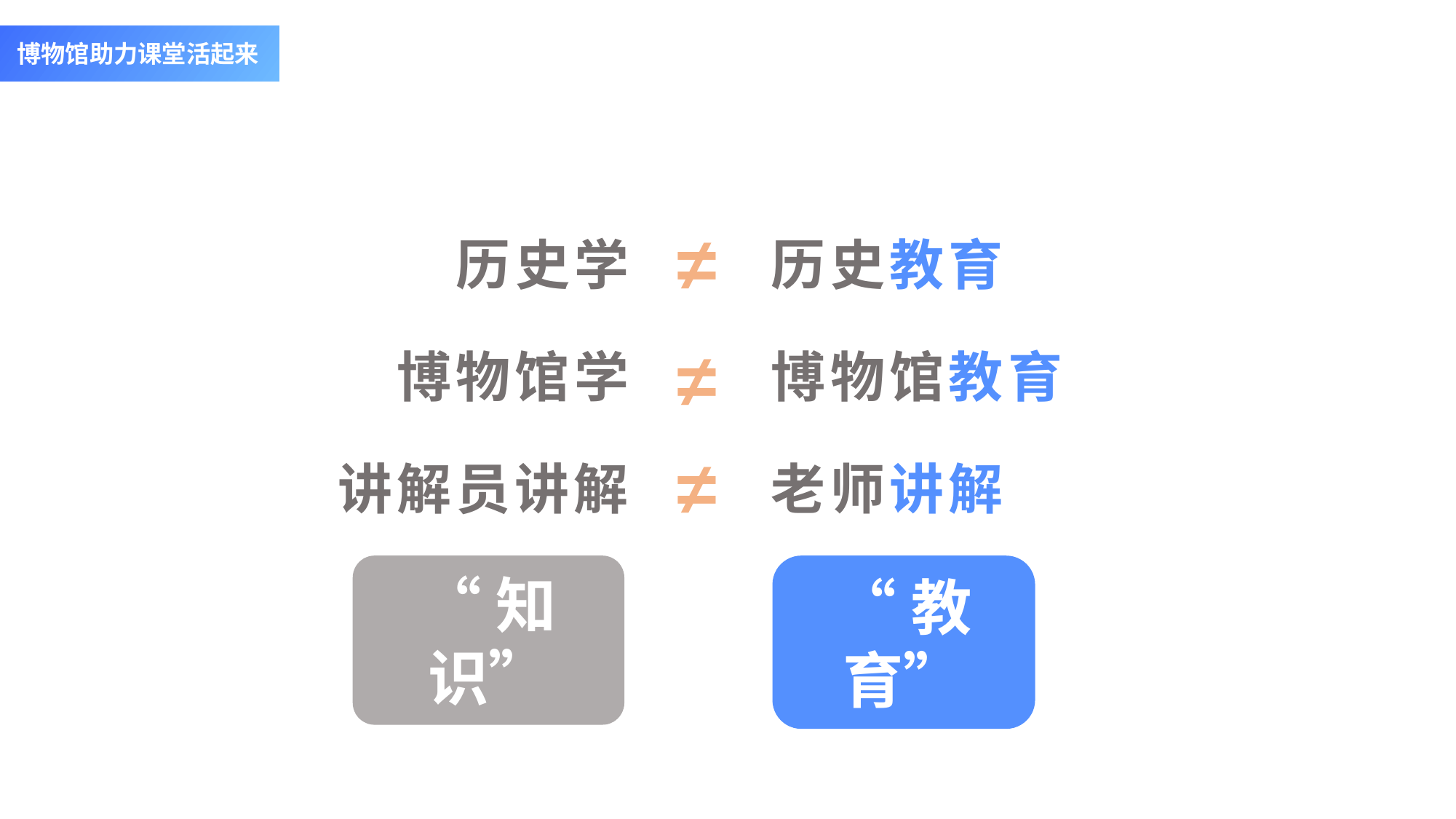

≠
历史学
历史教育
≠
博物馆学
博物馆教育
≠
讲解员讲解
老师讲解
“知识”
“教育”